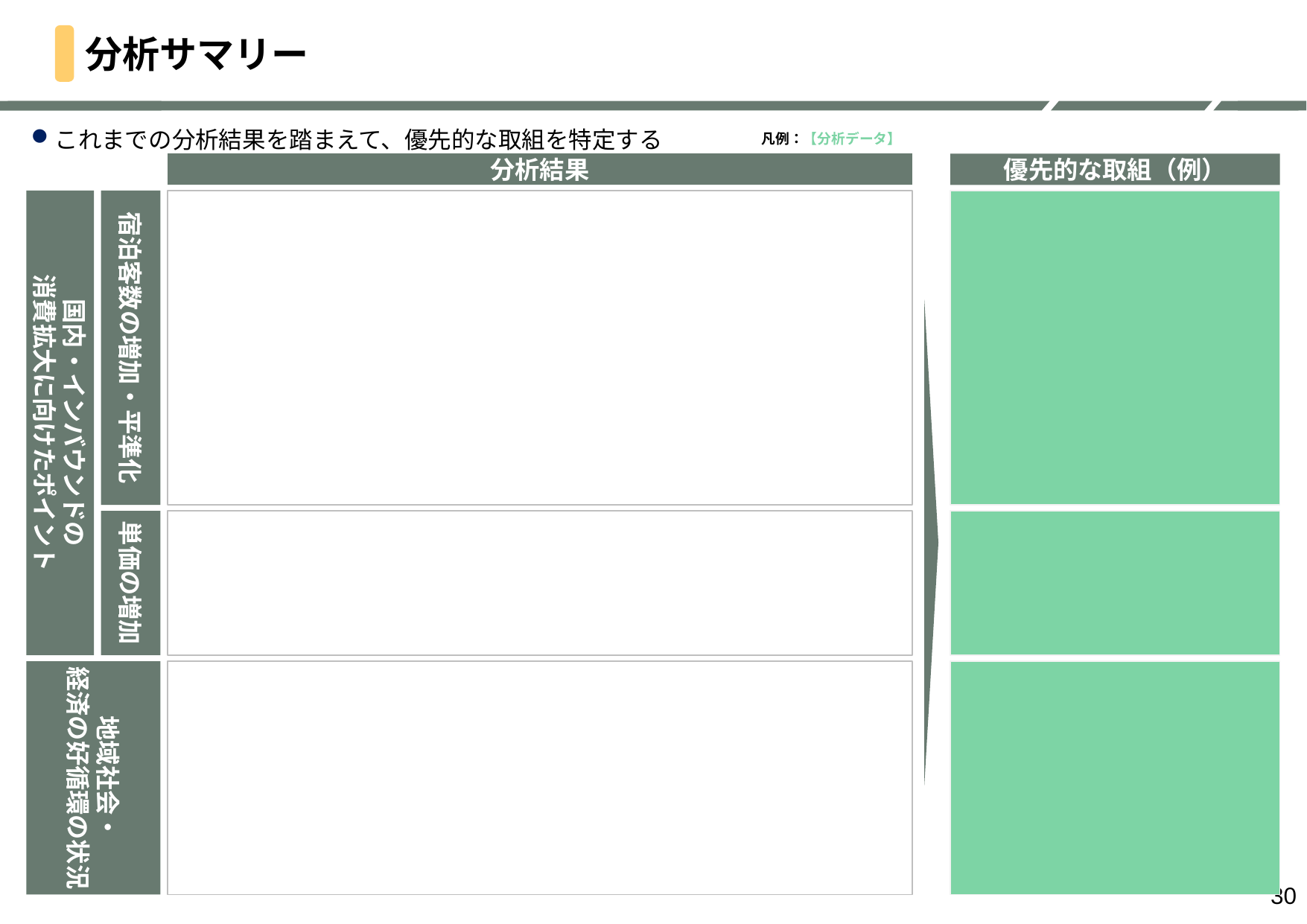

# 分析サマリー
これまでの分析結果を踏まえて、優先的な取組を特定する
凡例：【分析データ】
分析結果
優先的な取組（例）
宿泊客数の増加・平準化

国内・インバウンドの
消費拡大に向けたポイント
単価の増加

地域社会・
経済の好循環の状況

30